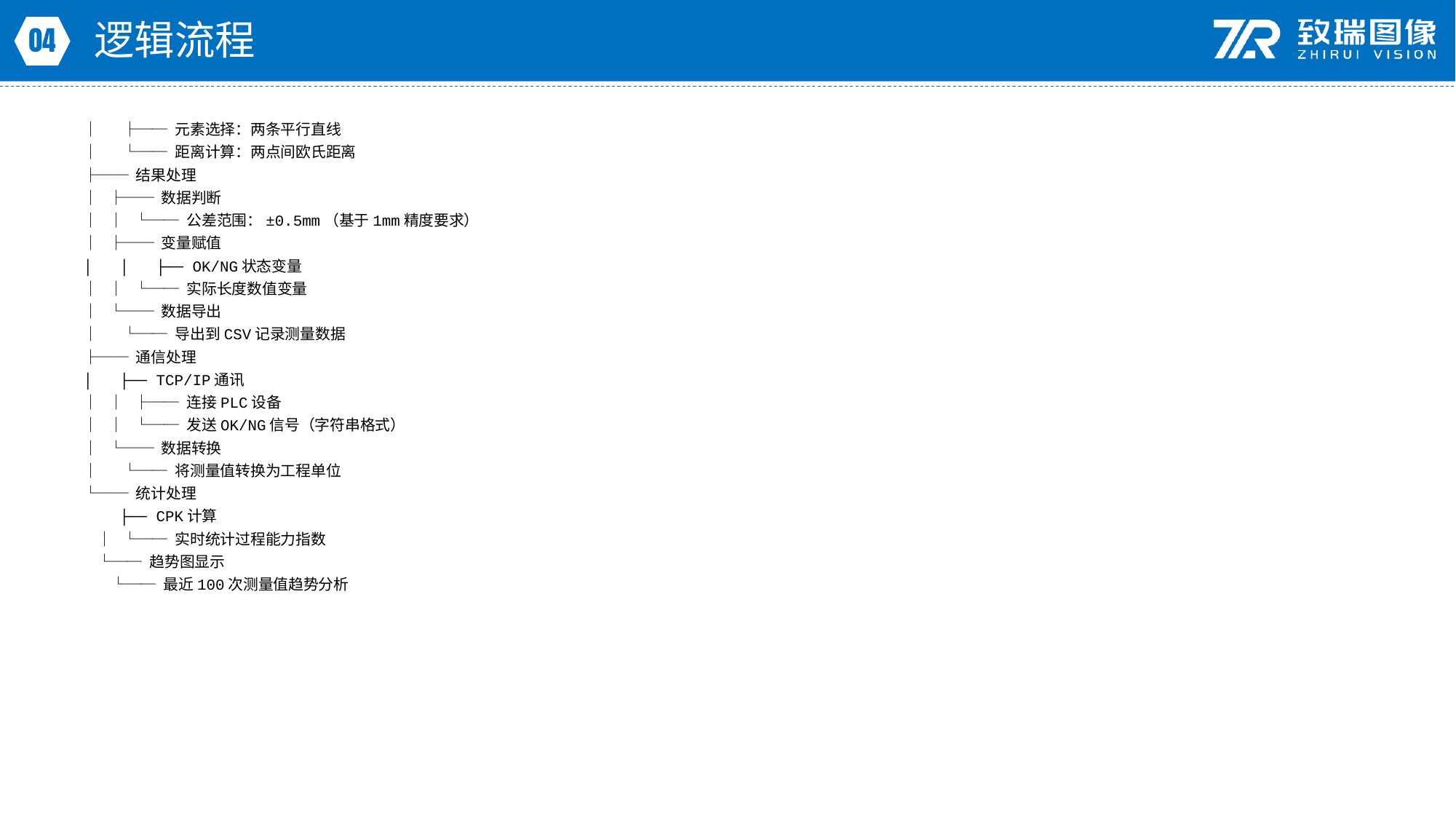

逻辑流程
04

│       ├── 元素选择：两条平行直线
│       └── 距离计算：两点间欧氏距离
├── 结果处理
│   ├── 数据判断
│   │   └── 公差范围：±0.5mm（基于1mm精度要求）
│   ├── 变量赋值
│   │   ├── OK/NG状态变量
│   │   └── 实际长度数值变量
│   └── 数据导出
│       └── 导出到CSV记录测量数据
├── 通信处理
│   ├── TCP/IP通讯
│   │   ├── 连接PLC设备
│   │   └── 发送OK/NG信号（字符串格式）
│   └── 数据转换
│       └── 将测量值转换为工程单位
└── 统计处理
    ├── CPK计算
    │   └── 实时统计过程能力指数
    └── 趋势图显示
        └── 最近100次测量值趋势分析